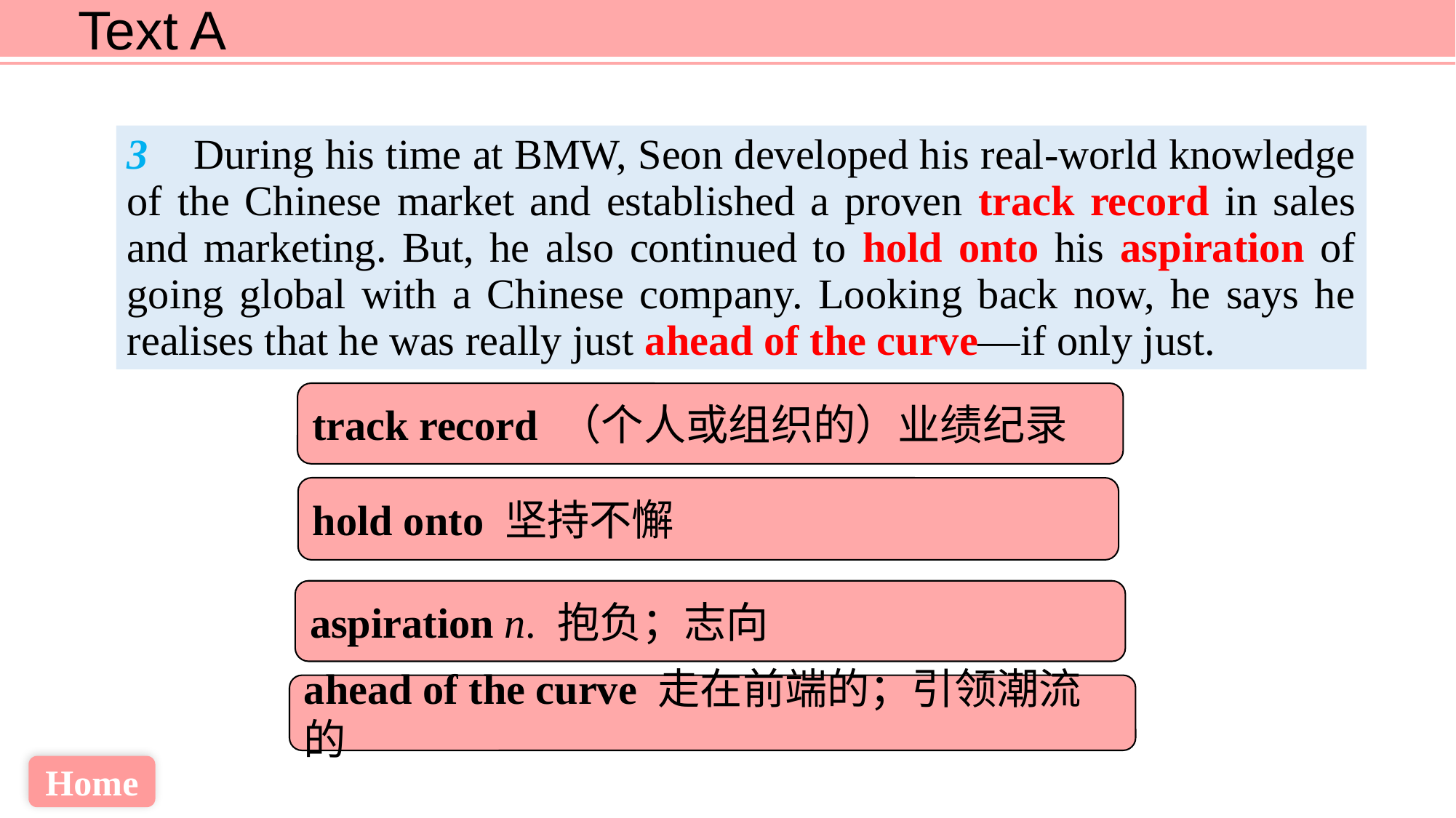

3    During his time at BMW, Seon developed his real-world knowledge of the Chinese market and established a proven track record in sales and marketing. But, he also continued to hold onto his aspiration of going global with a Chinese company. Looking back now, he says he realises that he was really just ahead of the curve—if only just.

track record （个人或组织的）业绩纪录
hold onto 坚持不懈
aspiration n. 抱负；志向
ahead of the curve 走在前端的；引领潮流的